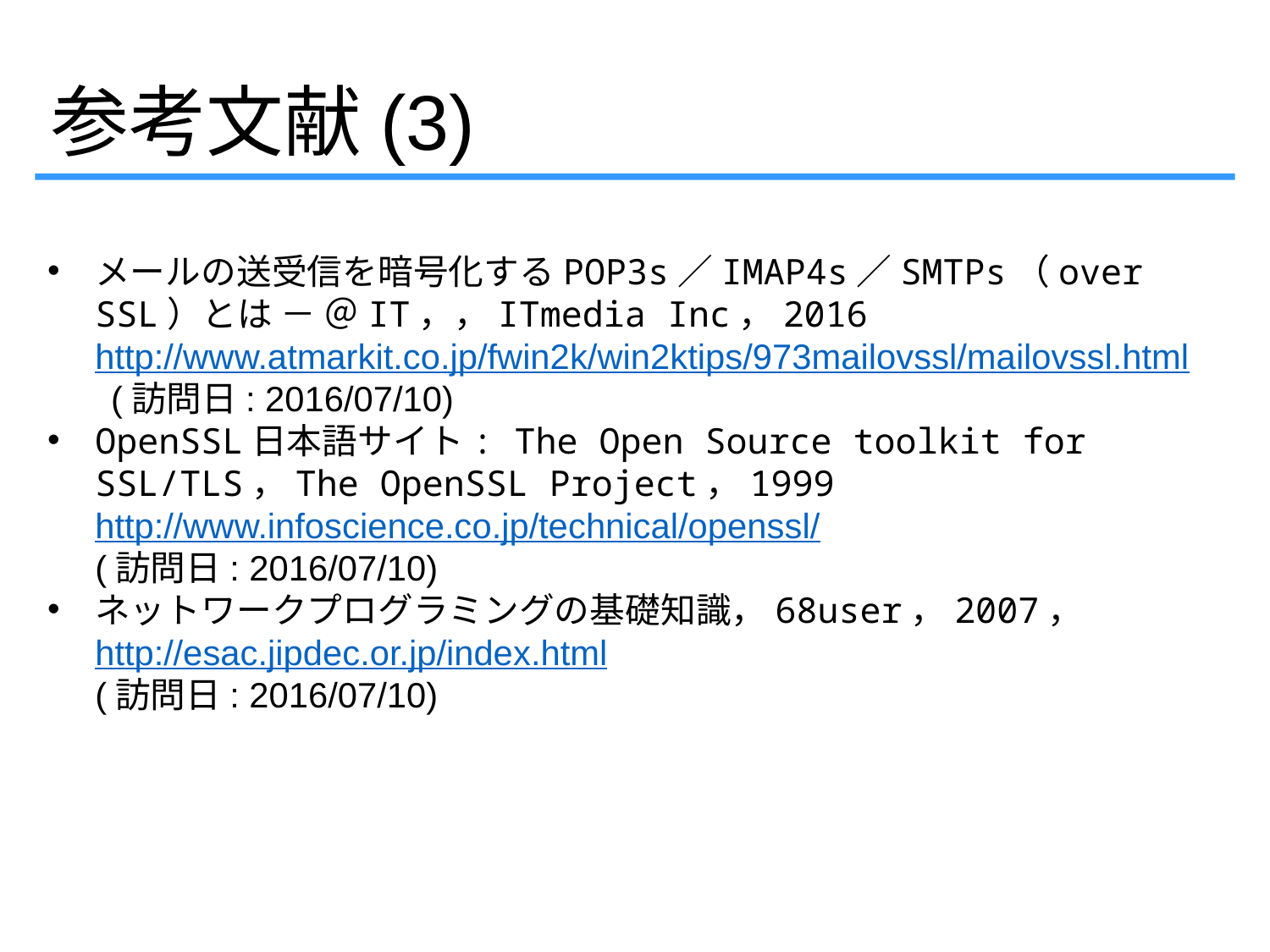

参考文献(3)

メールの送受信を暗号化するPOP3s／IMAP4s／SMTPs（over SSL）とは － ＠IT，，ITmedia Inc，2016
http://www.atmarkit.co.jp/fwin2k/win2ktips/973mailovssl/mailovssl.html
(訪問日: 2016/07/10)
OpenSSL日本語サイト: The Open Source toolkit for SSL/TLS，The OpenSSL Project，1999
http://www.infoscience.co.jp/technical/openssl/
(訪問日: 2016/07/10)
ネットワークプログラミングの基礎知識，68user，2007，
http://esac.jipdec.or.jp/index.html
(訪問日: 2016/07/10)